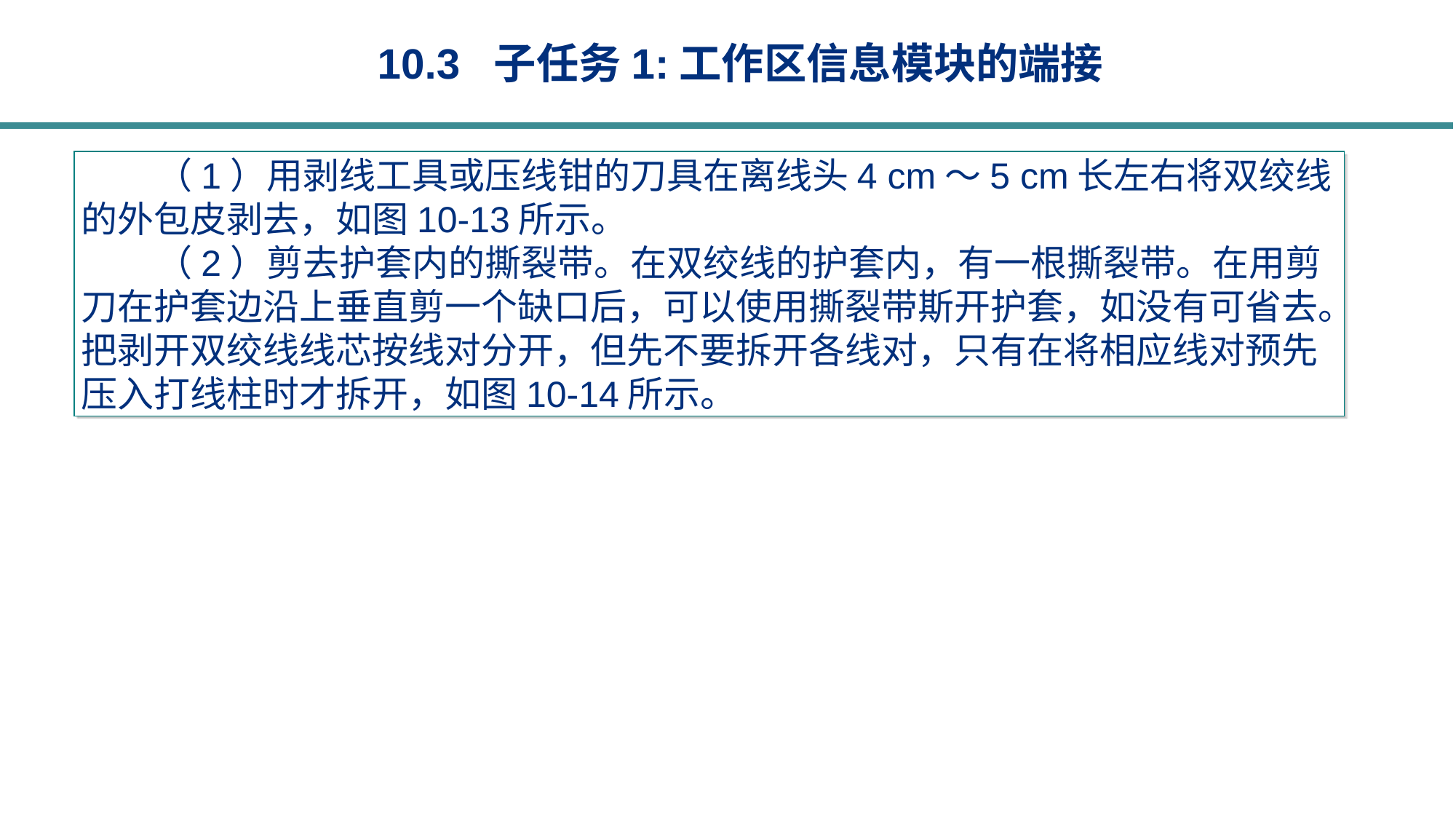

10.3  子任务1:工作区信息模块的端接
（1）用剥线工具或压线钳的刀具在离线头4 cm～5 cm长左右将双绞线的外包皮剥去，如图10-13所示。
（2）剪去护套内的撕裂带。在双绞线的护套内，有一根撕裂带。在用剪刀在护套边沿上垂直剪一个缺口后，可以使用撕裂带斯开护套，如没有可省去。把剥开双绞线线芯按线对分开，但先不要拆开各线对，只有在将相应线对预先压入打线柱时才拆开，如图10-14所示。